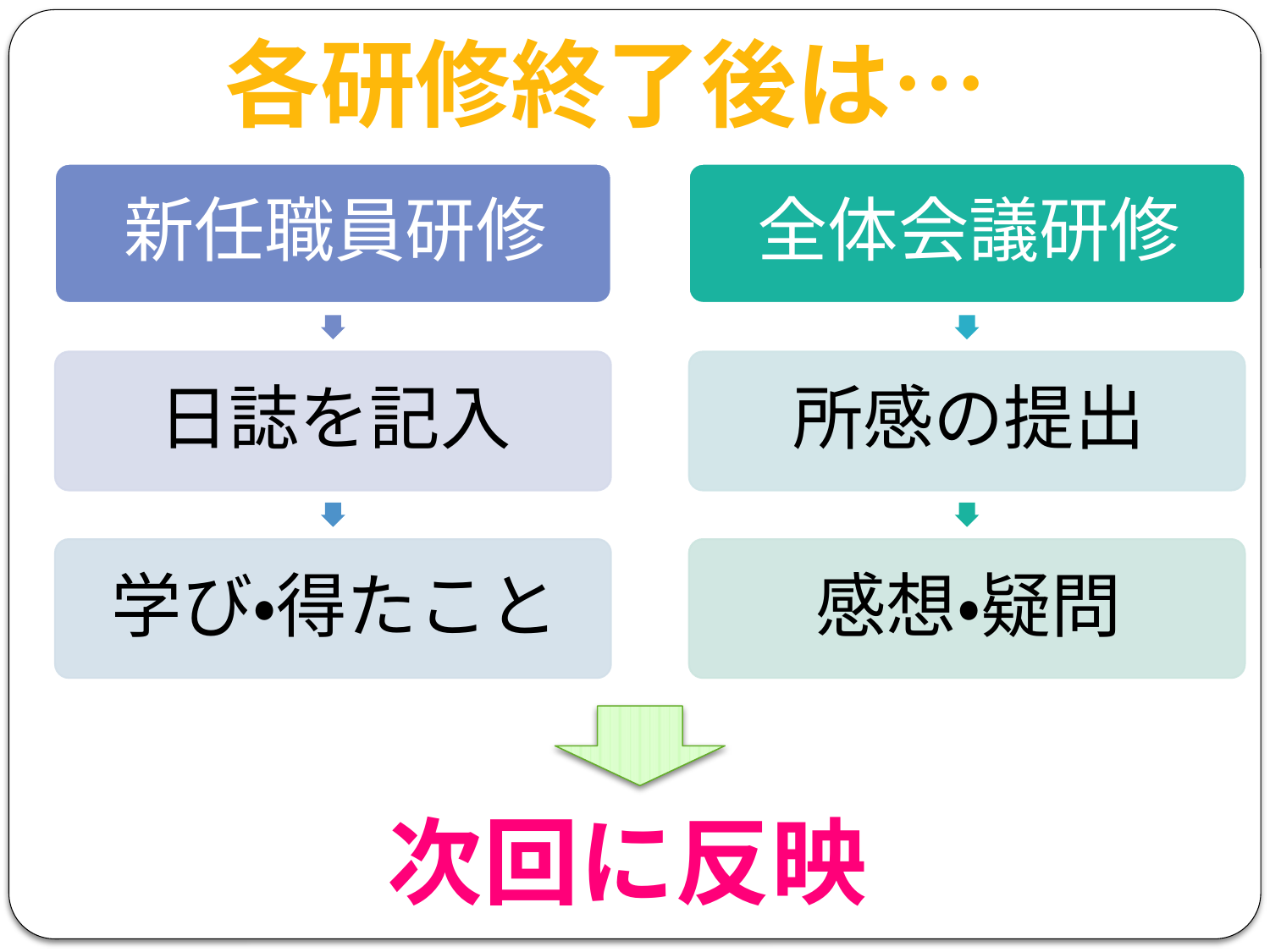

各研修終了後は…
新任職員研修
日誌を記入
学び・得たこと
全体会議研修
所感の提出
感想・疑問

次回に反映